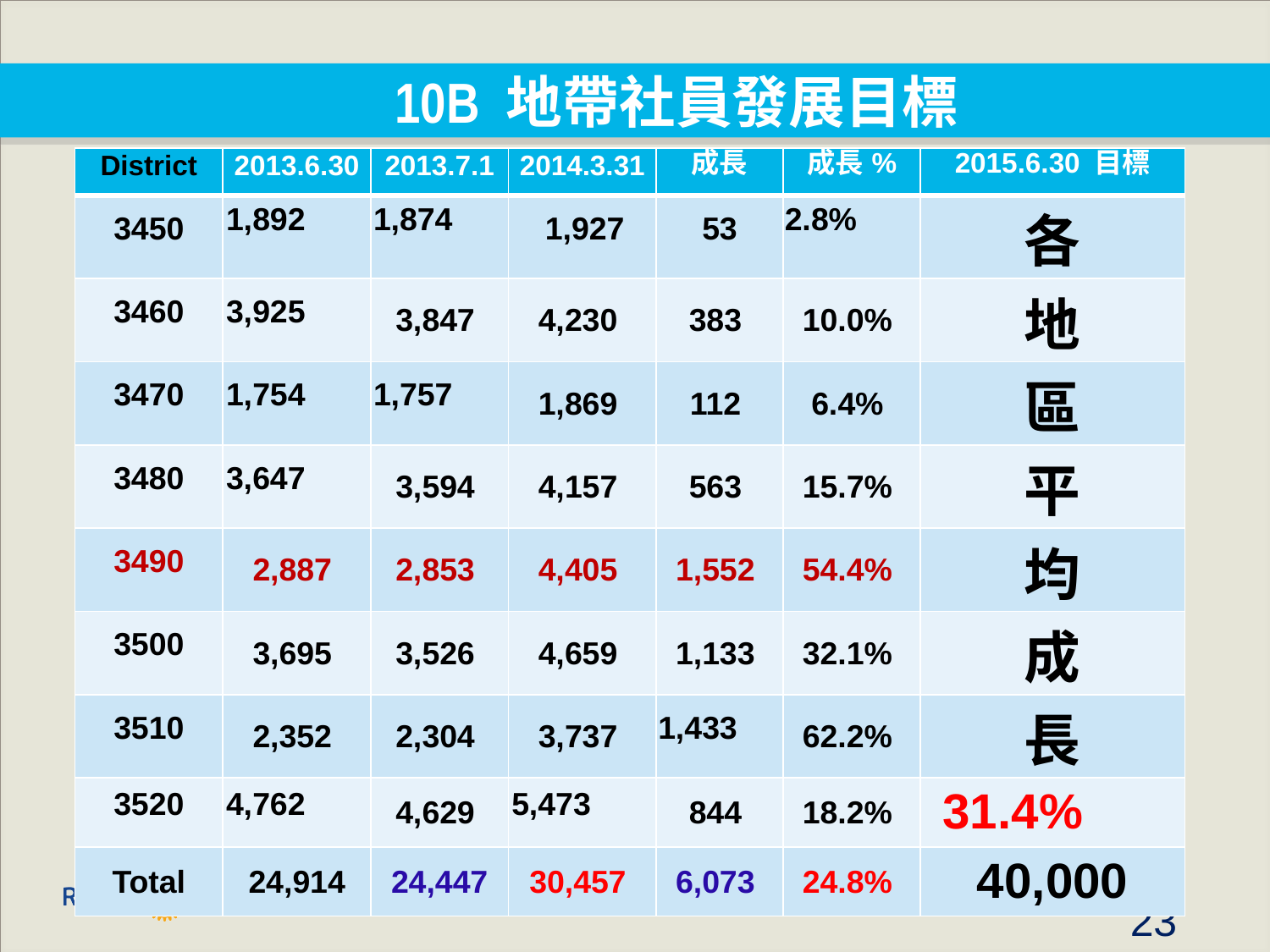

10B 地帶社員發展目標
| District | 2013.6.30 | 2013.7.1 | 2014.3.31 | 成長 | 成長% | 2015.6.30 目標 |
| --- | --- | --- | --- | --- | --- | --- |
| 3450 | 1,892 | 1,874 | 1,927 | 53 | 2.8% | 各 |
| 3460 | 3,925 | 3,847 | 4,230 | 383 | 10.0% | 地 |
| 3470 | 1,754 | 1,757 | 1,869 | 112 | 6.4% | 區 |
| 3480 | 3,647 | 3,594 | 4,157 | 563 | 15.7% | 平 |
| 3490 | 2,887 | 2,853 | 4,405 | 1,552 | 54.4% | 均 |
| 3500 | 3,695 | 3,526 | 4,659 | 1,133 | 32.1% | 成 |
| 3510 | 2,352 | 2,304 | 3,737 | 1,433 | 62.2% | 長 |
| 3520 | 4,762 | 4,629 | 5,473 | 844 | 18.2% | 31.4% |
| Total | 24,914 | 24,447 | 30,457 | 6,073 | 24.8% | 40,000 |